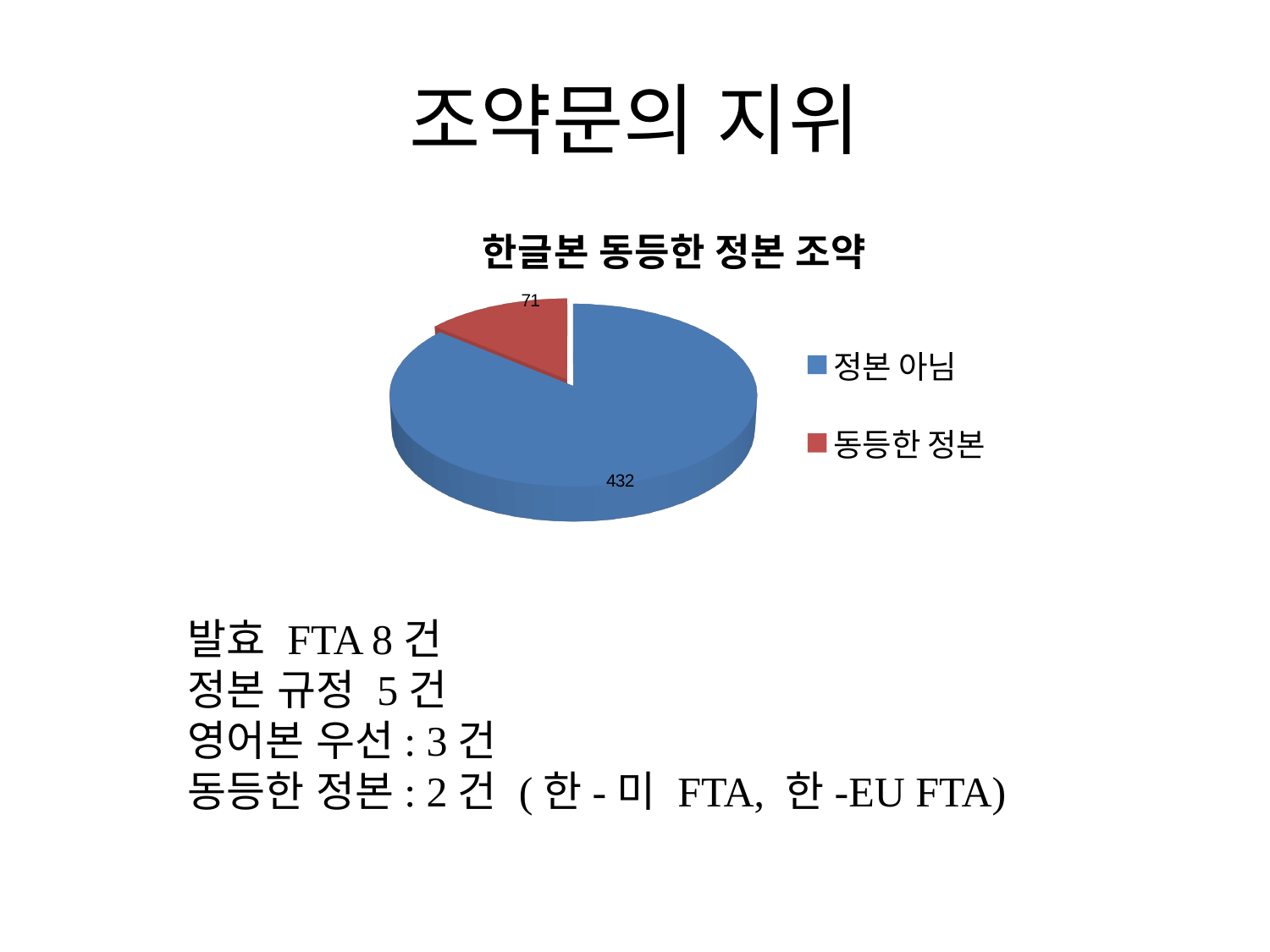

# 조약문의 지위

[unsupported chart]

발효 FTA 8건
정본 규정 5건
영어본 우선: 3건
동등한 정본: 2건 (한-미 FTA, 한-EU FTA)